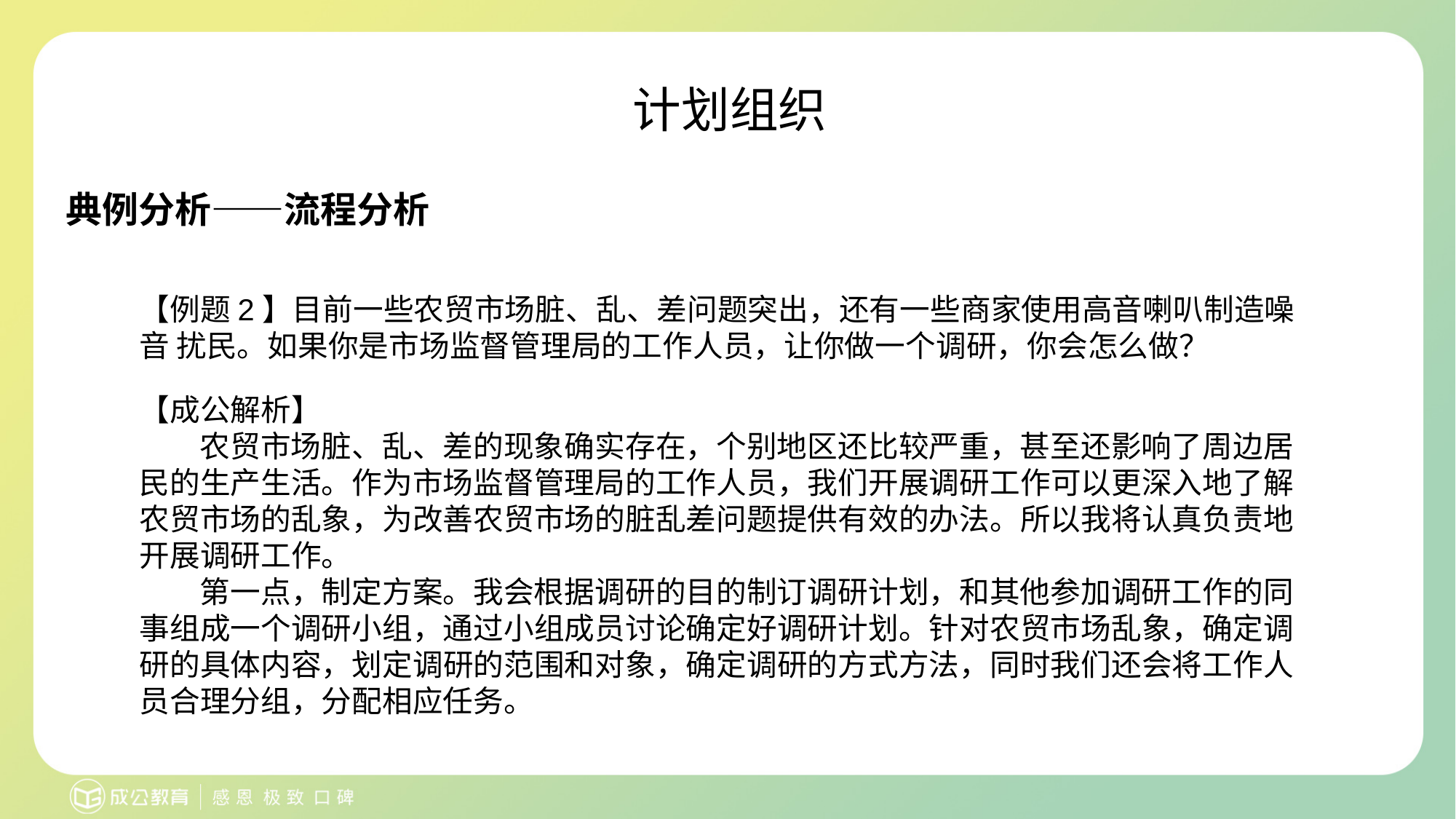

计划组织
典例分析——流程分析
【例题2】目前一些农贸市场脏、乱、差问题突出，还有一些商家使用高音喇叭制造噪音 扰民。如果你是市场监督管理局的工作人员，让你做一个调研，你会怎么做？
【成公解析】
农贸市场脏、乱、差的现象确实存在，个别地区还比较严重，甚至还影响了周边居 民的生产生活。作为市场监督管理局的工作人员，我们开展调研工作可以更深入地了解 农贸市场的乱象，为改善农贸市场的脏乱差问题提供有效的办法。所以我将认真负责地 开展调研工作。
第一点，制定方案。我会根据调研的目的制订调研计划，和其他参加调研工作的同 事组成一个调研小组，通过小组成员讨论确定好调研计划。针对农贸市场乱象，确定调 研的具体内容，划定调研的范围和对象，确定调研的方式方法，同时我们还会将工作人 员合理分组，分配相应任务。